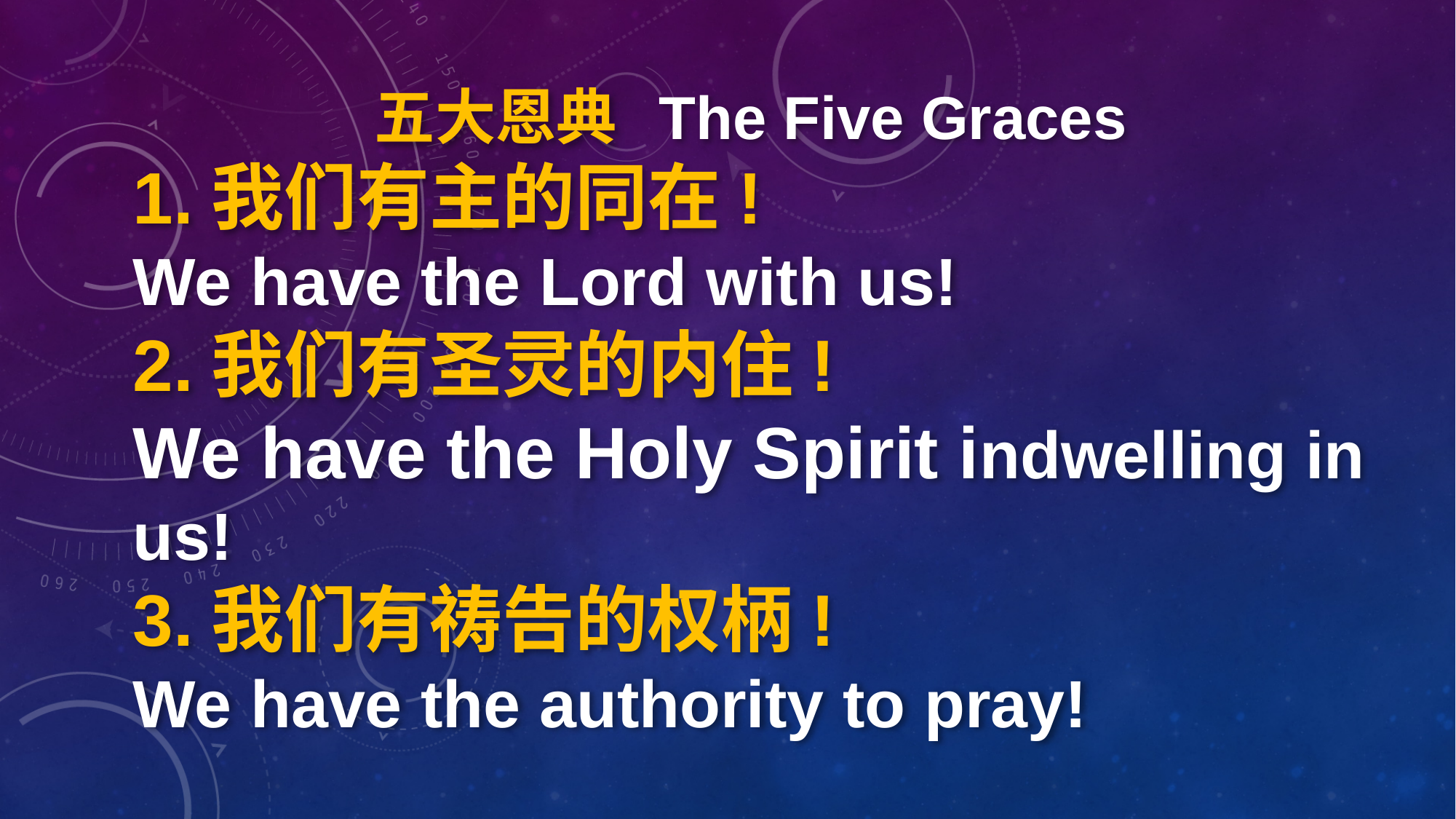

五大恩典  The Five Graces
1.我们有主的同在!
We have the Lord with us!
2.我们有圣灵的内住!
We have the Holy Spirit indwelling in us!
3.我们有祷告的权柄!
We have the authority to pray!